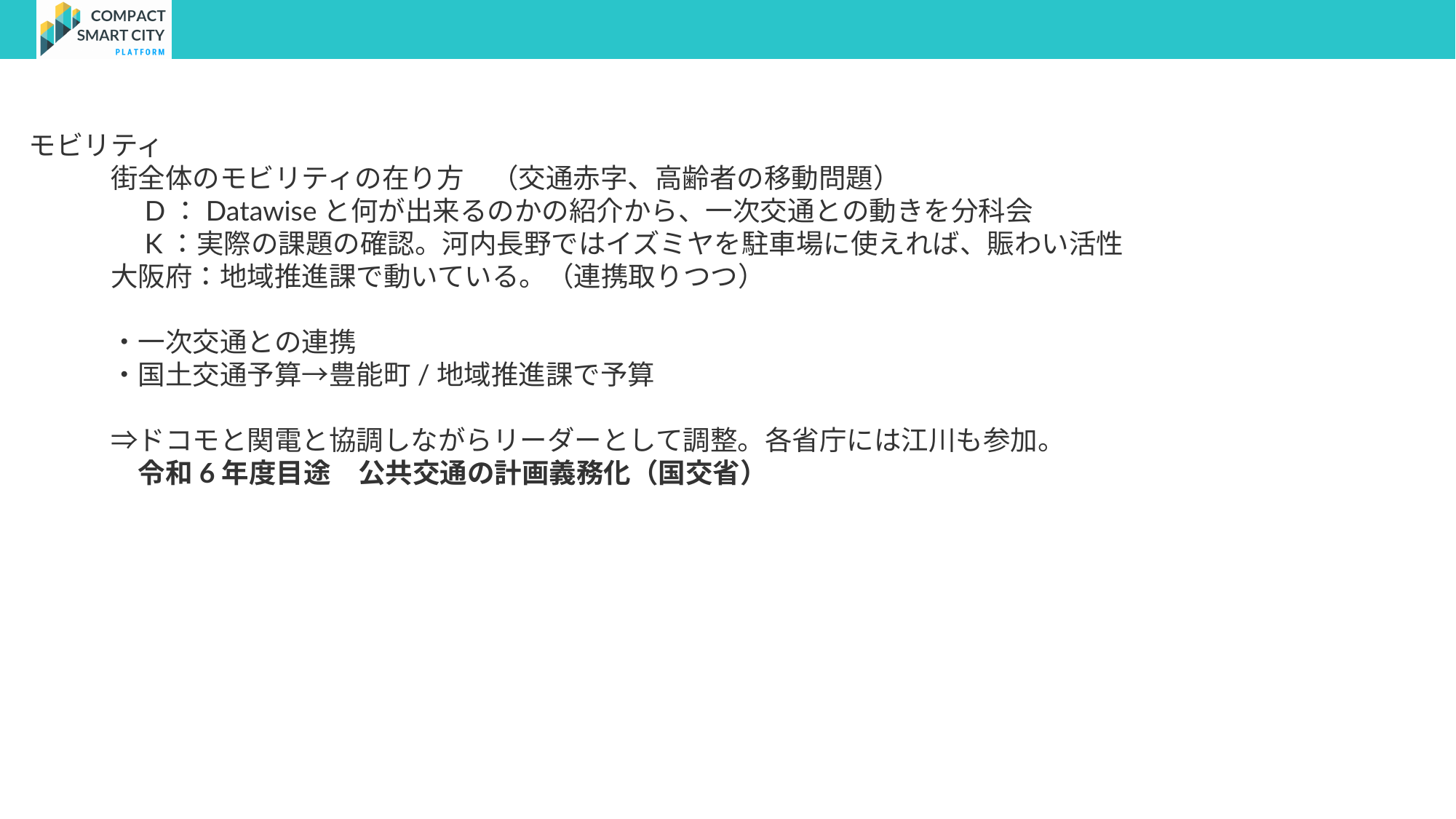

モビリティ
　　　街全体のモビリティの在り方　（交通赤字、高齢者の移動問題）
　　　　D：Datawiseと何が出来るのかの紹介から、一次交通との動きを分科会
　　　　K：実際の課題の確認。河内長野ではイズミヤを駐車場に使えれば、賑わい活性
　　　大阪府：地域推進課で動いている。（連携取りつつ）

　　　・一次交通との連携
　　　・国土交通予算→豊能町/地域推進課で予算

　　　⇒ドコモと関電と協調しながらリーダーとして調整。各省庁には江川も参加。
　　　　令和6年度目途　公共交通の計画義務化（国交省）